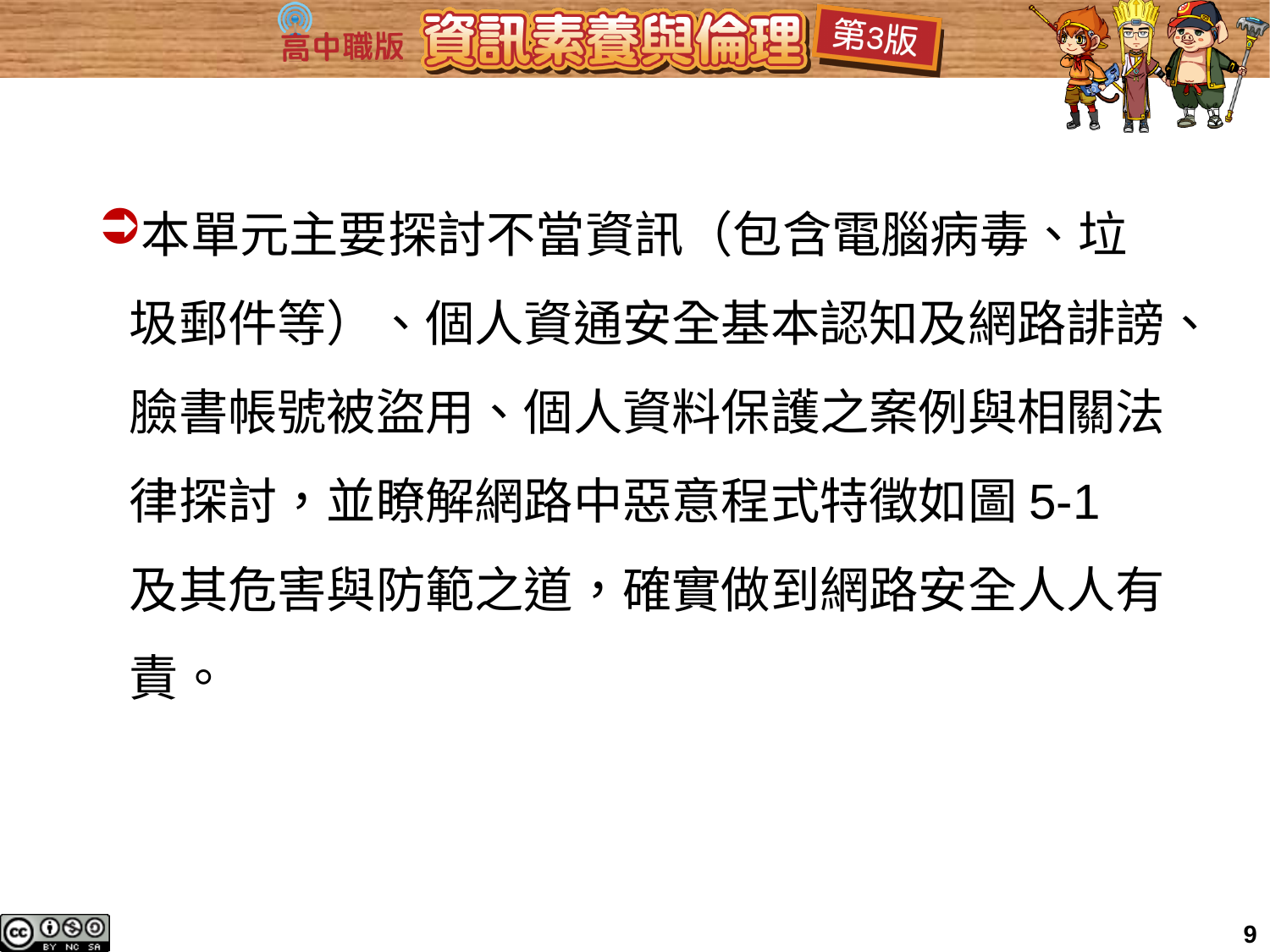

本單元主要探討不當資訊（包含電腦病毒、垃圾郵件等）、個人資通安全基本認知及網路誹謗、臉書帳號被盜用、個人資料保護之案例與相關法律探討，並瞭解網路中惡意程式特徵如圖5-1 及其危害與防範之道，確實做到網路安全人人有責。
9